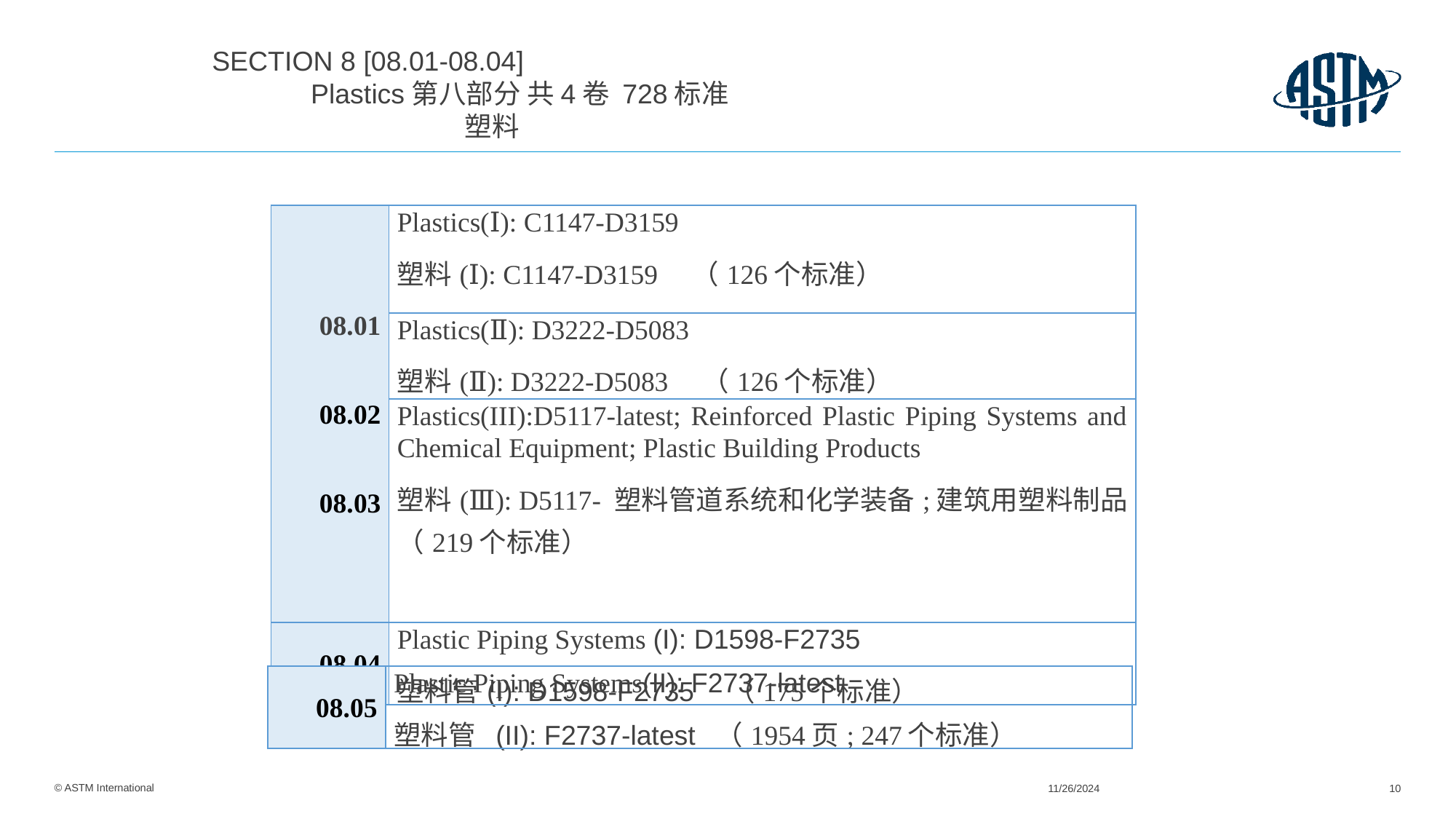

SECTION 8 [08.01-08.04]                                         Plastics第八部分 共4卷 728标准                                           塑料
| 08.01   08.02   08.03 | Plastics(Ⅰ): C1147-D3159 塑料(Ⅰ): C1147-D3159 （126个标准） |
| --- | --- |
|  | Plastics(Ⅱ): D3222-D5083 塑料(Ⅱ): D3222-D5083 （126个标准） |
|  | Plastics(III):D5117-latest; Reinforced Plastic Piping Systems and Chemical Equipment; Plastic Building Products 塑料(Ⅲ): D5117- 塑料管道系统和化学装备;建筑用塑料制品（219个标准） |
| 08.04 | Plastic Piping Systems (I): D1598-F2735 塑料管(I): D1598-F2735 （175个标准） |
| 08.05 | Plastic Piping Systems(II): F2737-latest 塑料管 (II): F2737-latest （1954页; 247个标准） |
| --- | --- |
11/26/2024
10